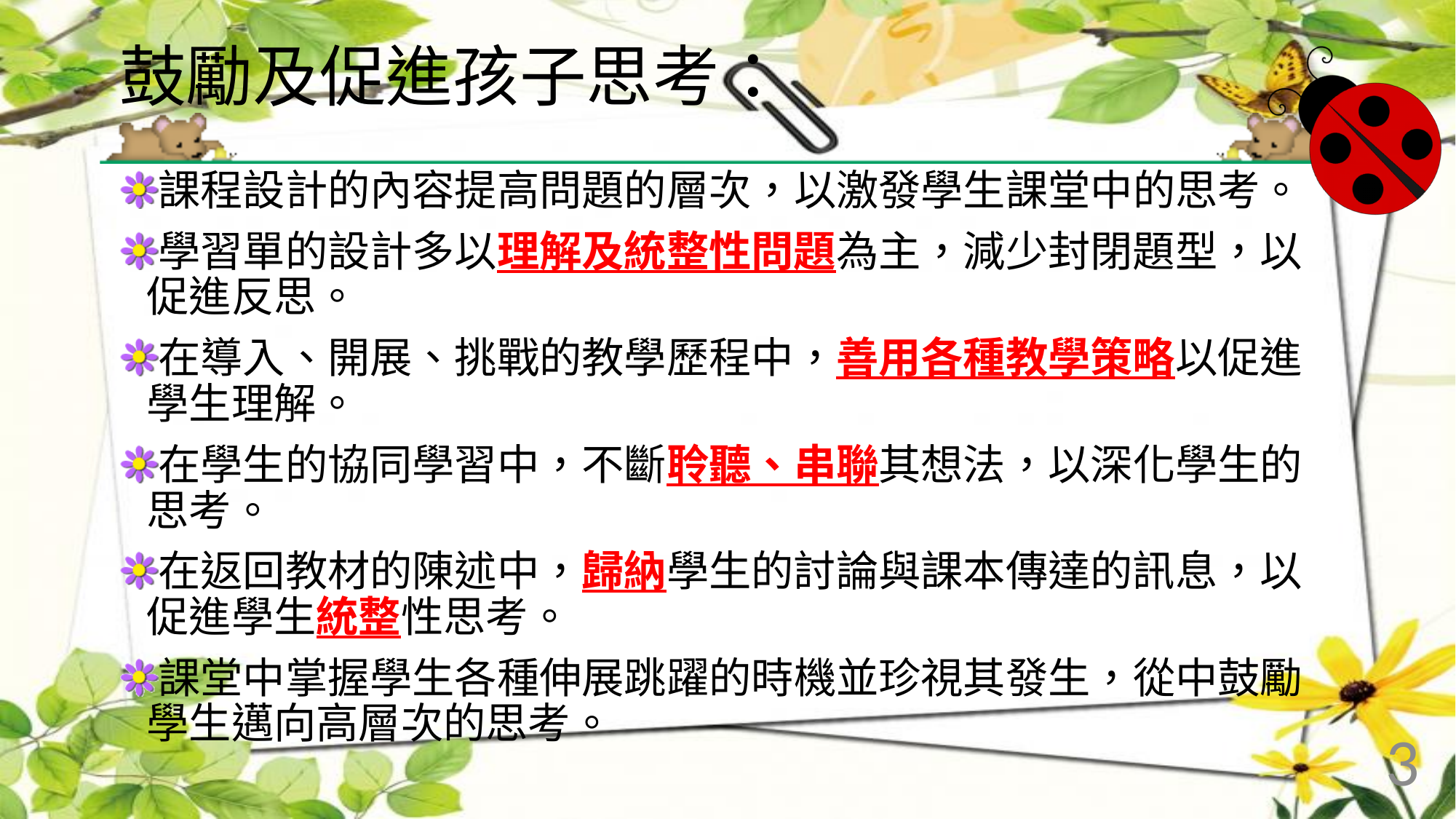

# 鼓勵及促進孩子思考：
課程設計的內容提高問題的層次，以激發學生課堂中的思考。
學習單的設計多以理解及統整性問題為主，減少封閉題型，以促進反思。
在導入、開展、挑戰的教學歷程中，善用各種教學策略以促進學生理解。
在學生的協同學習中，不斷聆聽、串聯其想法，以深化學生的思考。
在返回教材的陳述中，歸納學生的討論與課本傳達的訊息，以促進學生統整性思考。
課堂中掌握學生各種伸展跳躍的時機並珍視其發生，從中鼓勵學生邁向高層次的思考。
3